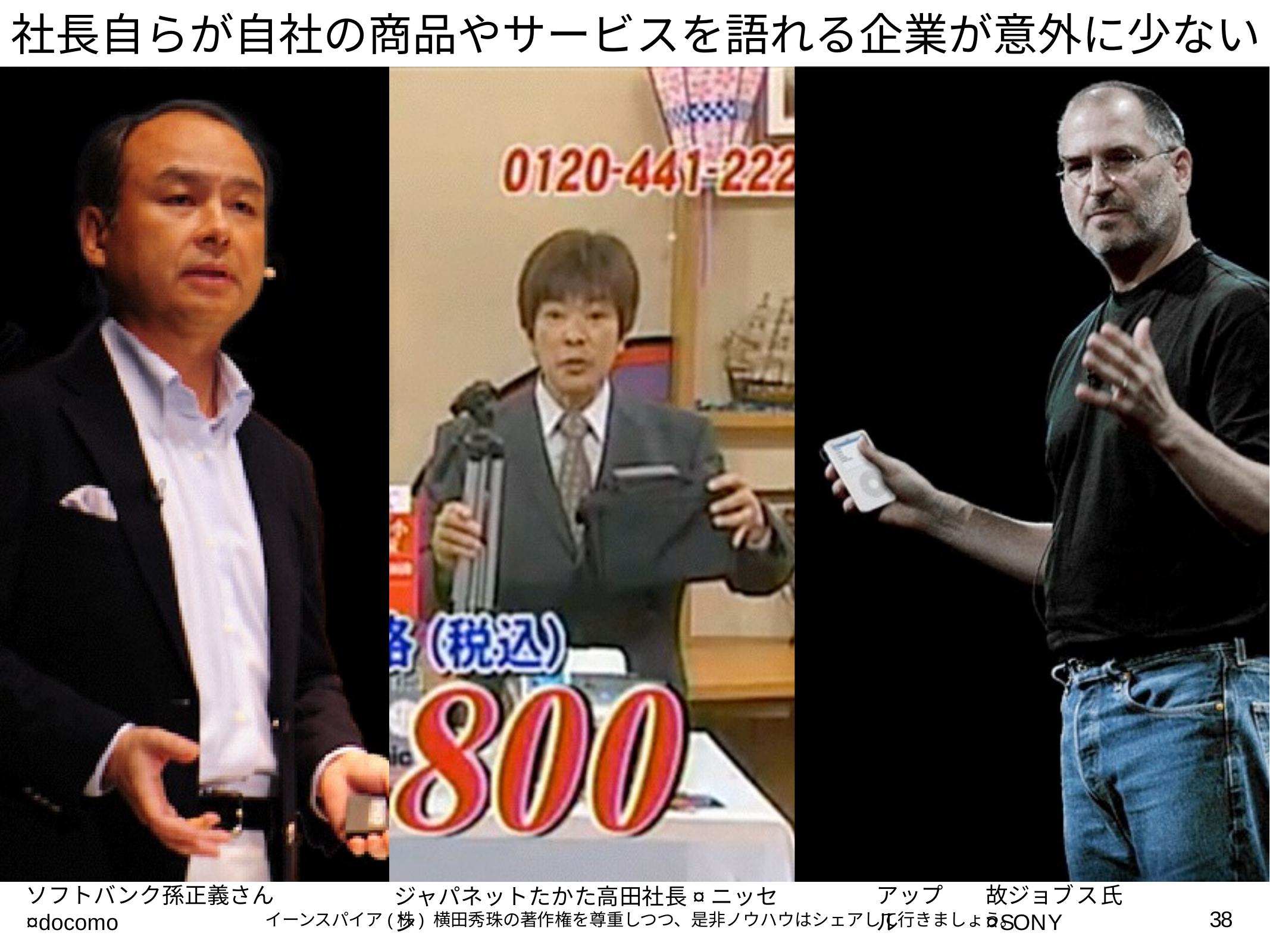

# 社長自らが自社の商品やサービスを語れる企業が意外に少ない

ソフトバンク孫正義さん¤docomo
アップル
故ジョブス氏¤SONY
ジャパネットたかた高田社長¤ニッセン
38
イーンスパイア(株) 横田秀珠の著作権を尊重しつつ、是非ノウハウはシェアして行きましょう。